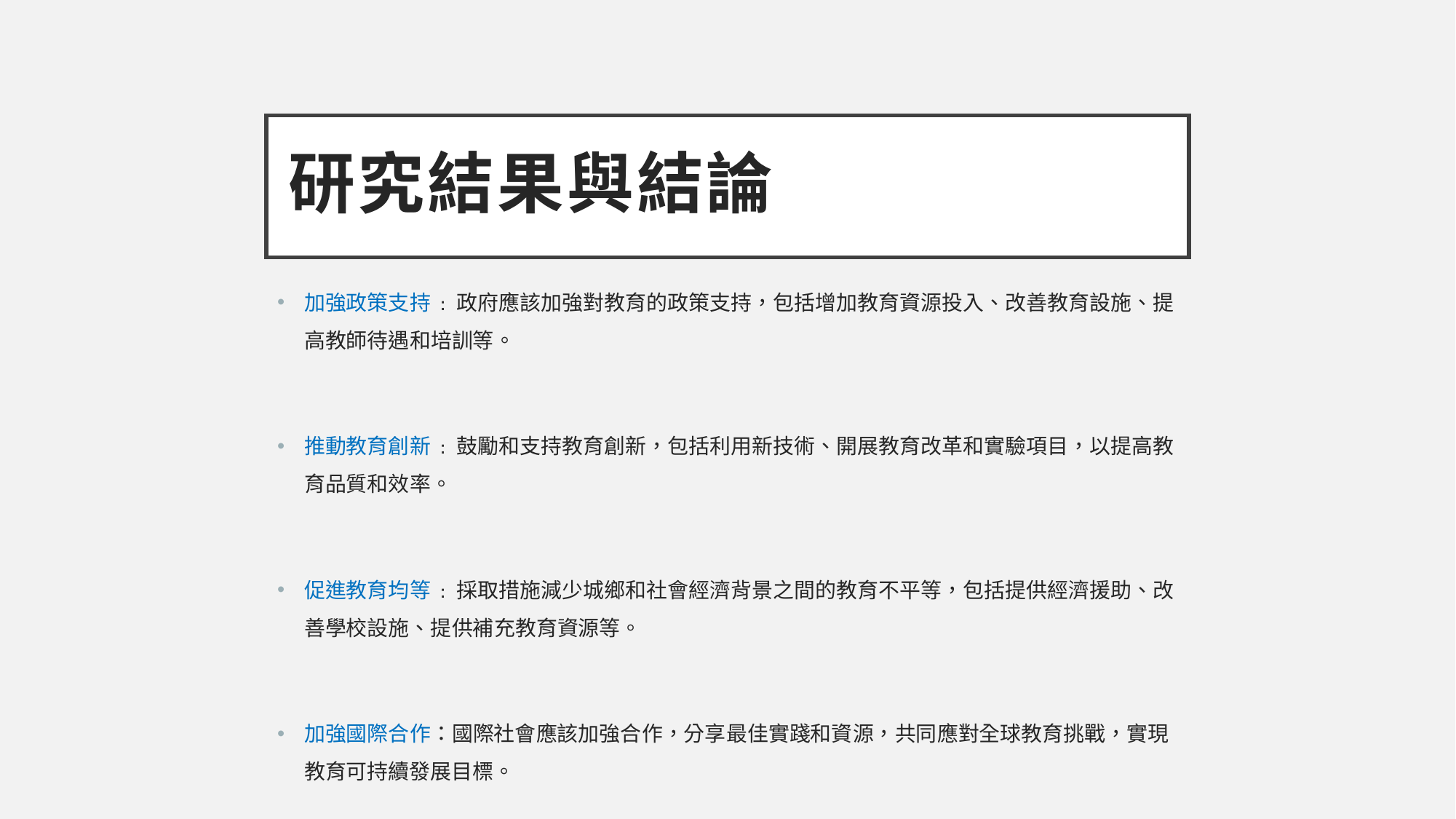

# 研究結果與結論
加強政策支持 : 政府應該加強對教育的政策支持，包括增加教育資源投入、改善教育設施、提高教師待遇和培訓等。

推動教育創新 : 鼓勵和支持教育創新，包括利用新技術、開展教育改革和實驗項目，以提高教育品質和效率。

促進教育均等 : 採取措施減少城鄉和社會經濟背景之間的教育不平等，包括提供經濟援助、改善學校設施、提供補充教育資源等。

加強國際合作：國際社會應該加強合作，分享最佳實踐和資源，共同應對全球教育挑戰，實現教育可持續發展目標。